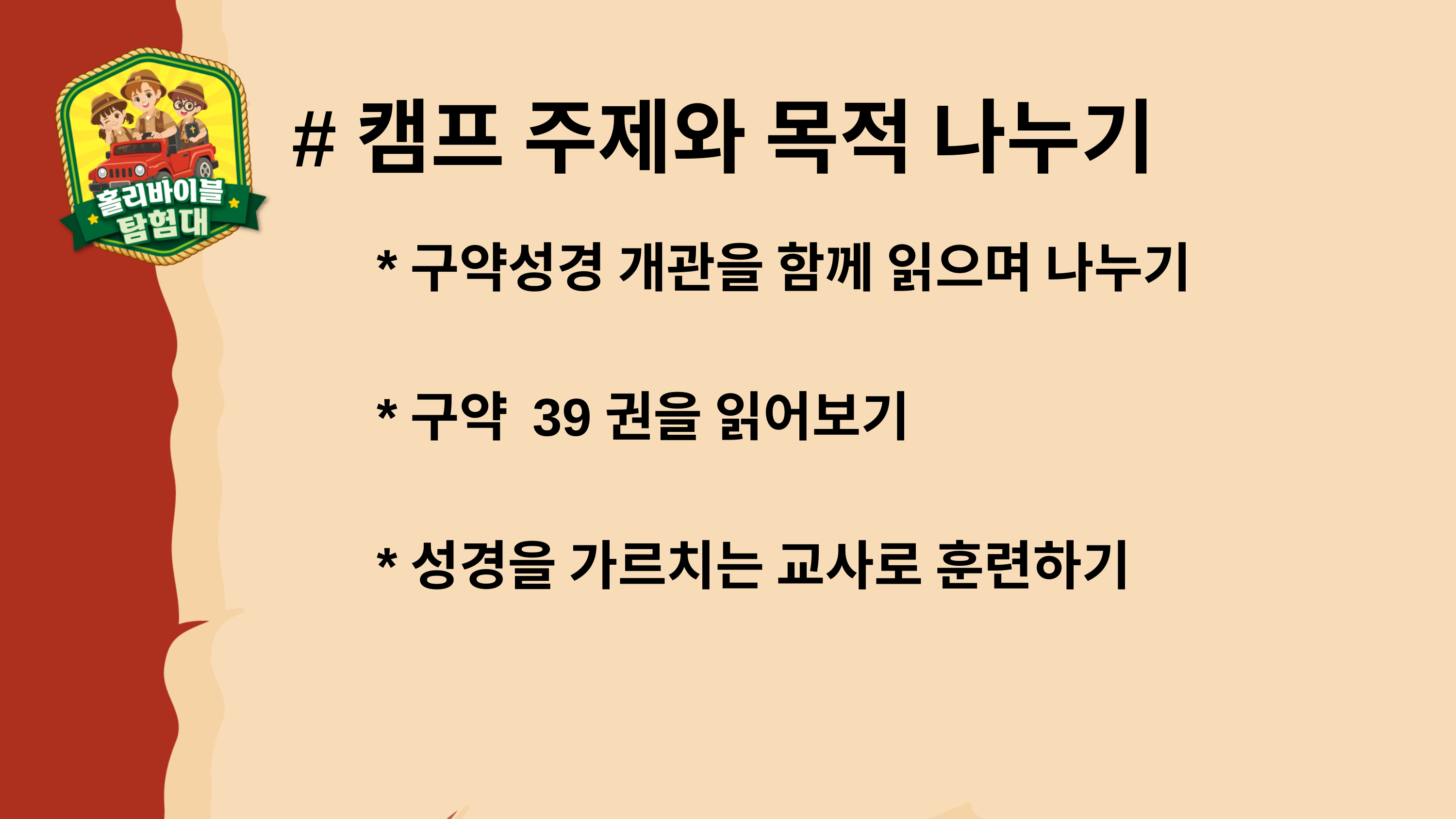

#캠프 주제와 목적 나누기
*구약성경 개관을 함께 읽으며 나누기

*구약 39권을 읽어보기

*성경을 가르치는 교사로 훈련하기